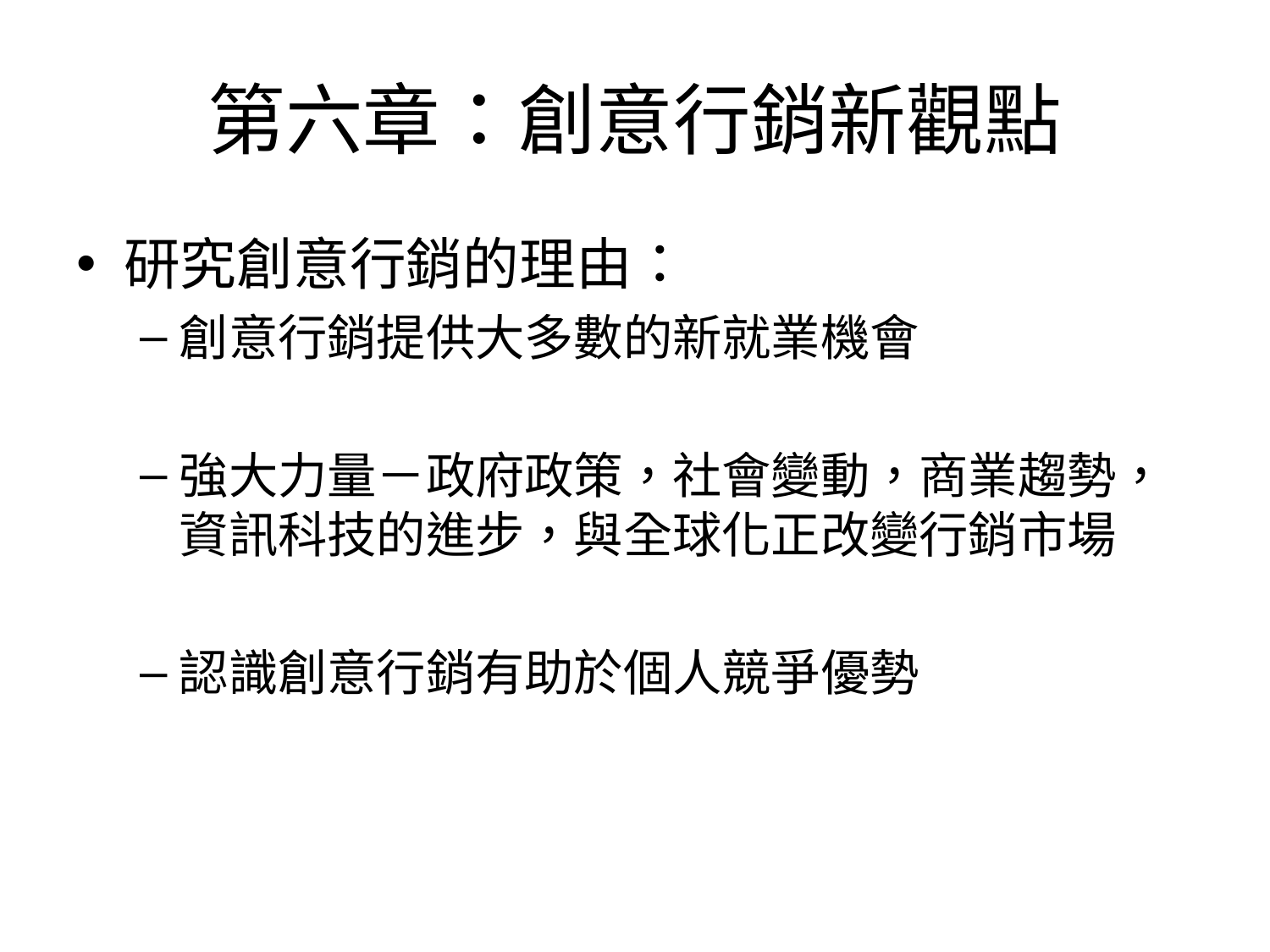

# 第六章：創意行銷新觀點
研究創意行銷的理由：
創意行銷提供大多數的新就業機會

強大力量－政府政策，社會變動，商業趨勢，資訊科技的進步，與全球化正改變行銷市場

認識創意行銷有助於個人競爭優勢